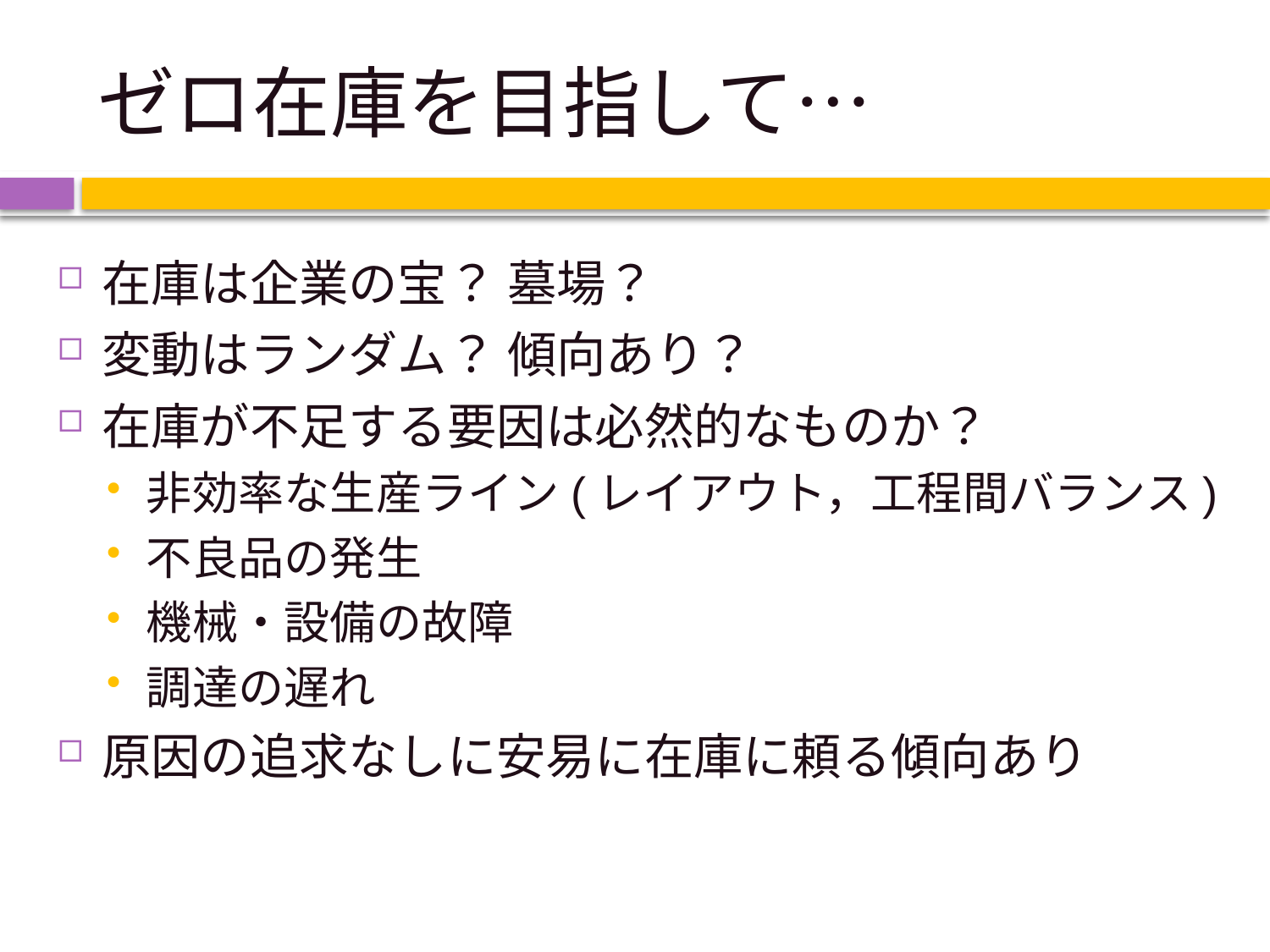

# ゼロ在庫を目指して…
在庫は企業の宝？ 墓場？
変動はランダム？ 傾向あり？
在庫が不足する要因は必然的なものか？
非効率な生産ライン(レイアウト，工程間バランス)
不良品の発生
機械・設備の故障
調達の遅れ
原因の追求なしに安易に在庫に頼る傾向あり